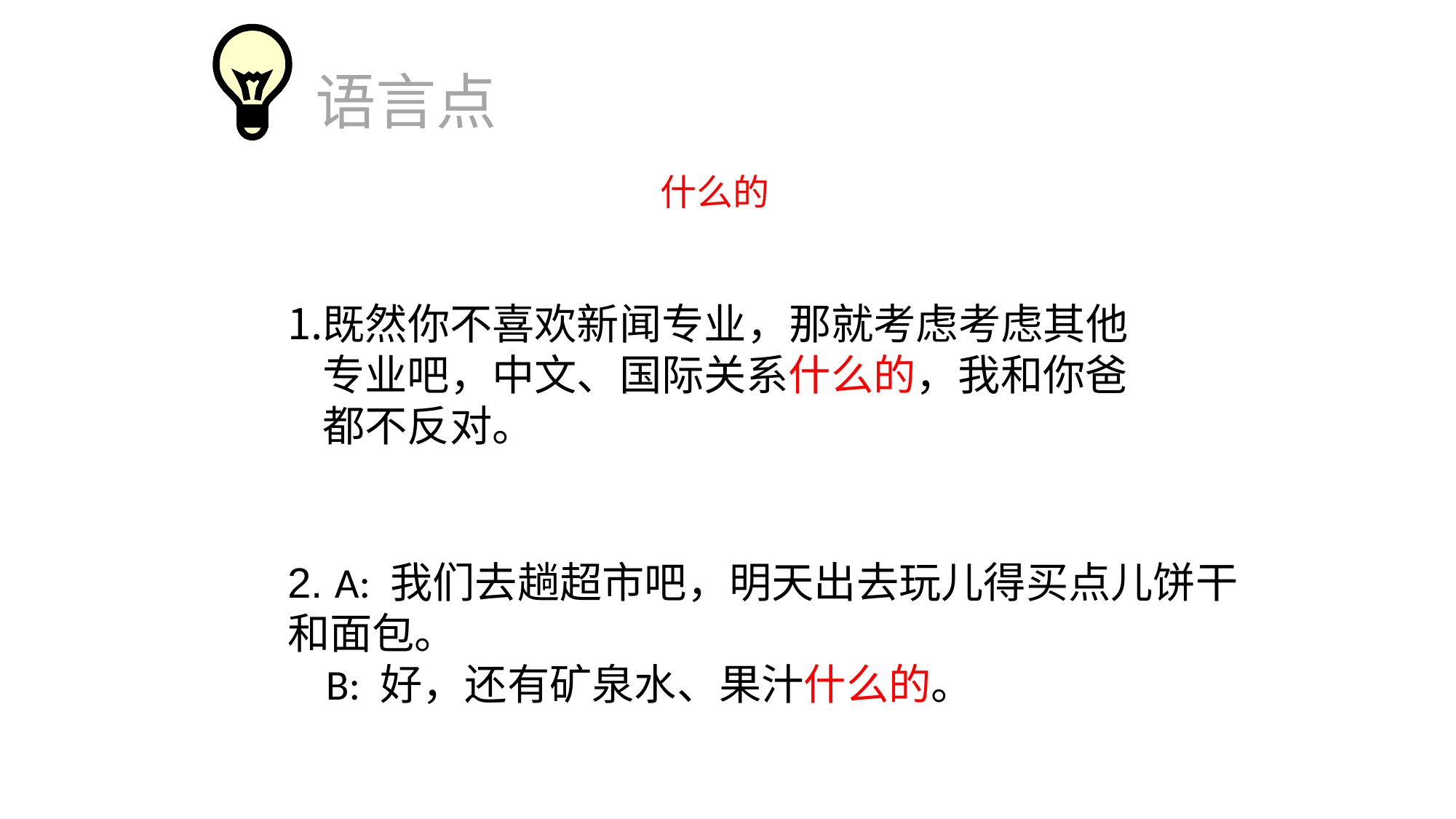

语言点
什么的
既然你不喜欢新闻专业，那就考虑考虑其他专业吧，中文、国际关系什么的，我和你爸都不反对。
2. A: 我们去趟超市吧，明天出去玩儿得买点儿饼干和面包。
    B: 好，还有矿泉水、果汁什么的。